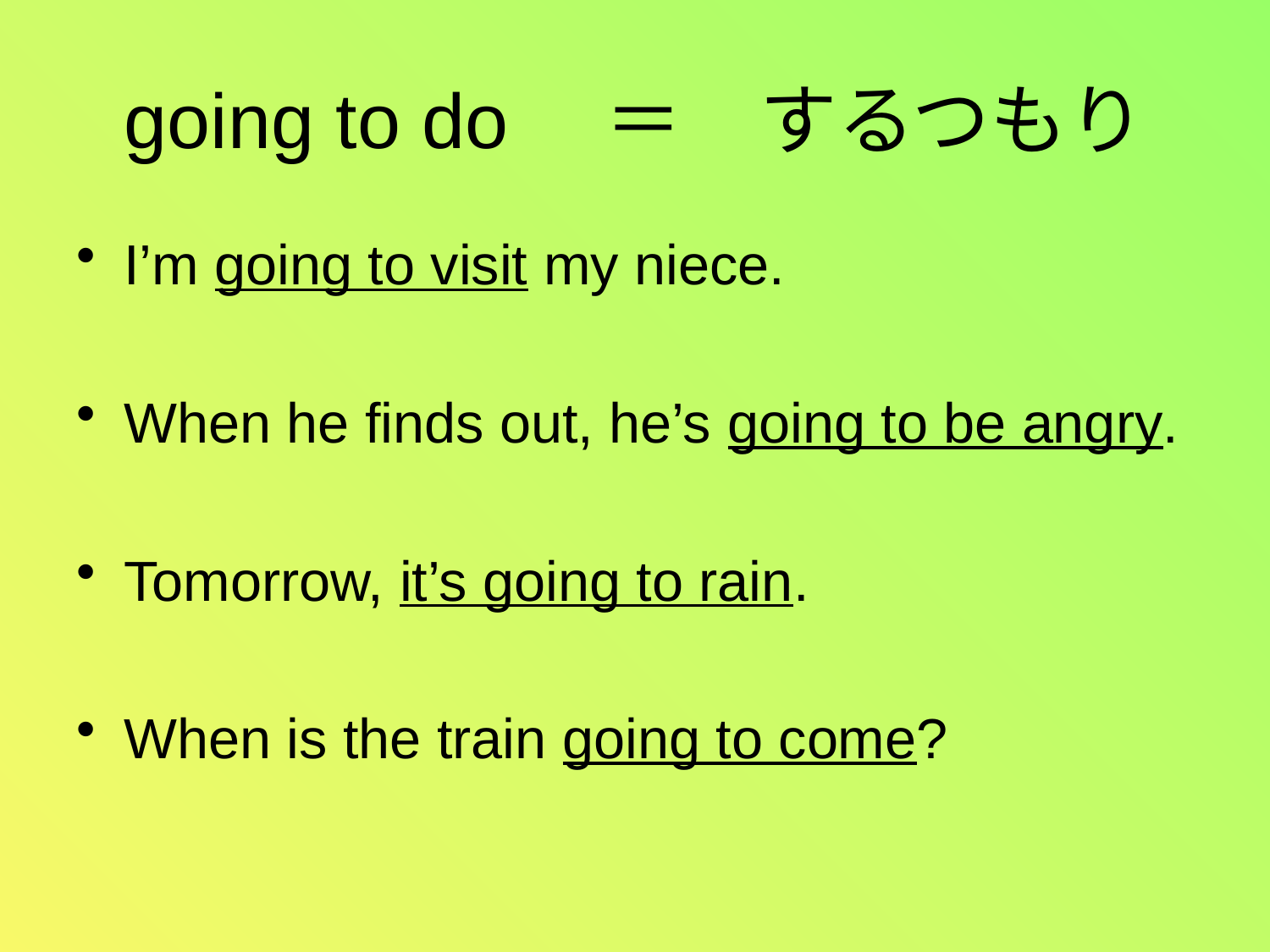

# going to do　＝　するつもり
I’m going to visit my niece.

When he finds out, he’s going to be angry.

Tomorrow, it’s going to rain.

When is the train going to come?